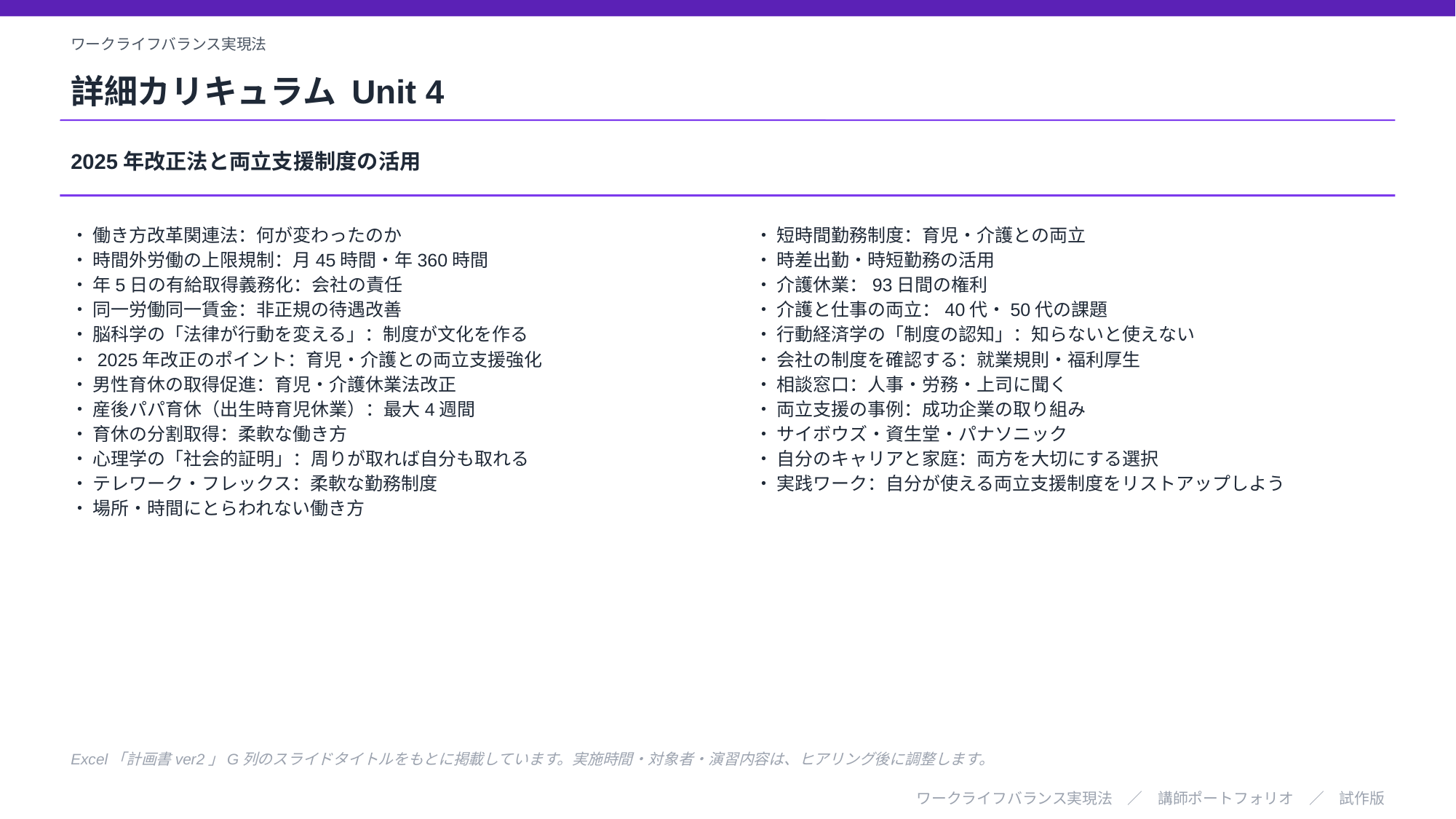

ワークライフバランス実現法
詳細カリキュラム Unit 4

2025年改正法と両立支援制度の活用

・ 働き方改革関連法：何が変わったのか
・ 時間外労働の上限規制：月45時間・年360時間
・ 年5日の有給取得義務化：会社の責任
・ 同一労働同一賃金：非正規の待遇改善
・ 脳科学の「法律が行動を変える」：制度が文化を作る
・ 2025年改正のポイント：育児・介護との両立支援強化
・ 男性育休の取得促進：育児・介護休業法改正
・ 産後パパ育休（出生時育児休業）：最大4週間
・ 育休の分割取得：柔軟な働き方
・ 心理学の「社会的証明」：周りが取れば自分も取れる
・ テレワーク・フレックス：柔軟な勤務制度
・ 場所・時間にとらわれない働き方
・ 短時間勤務制度：育児・介護との両立
・ 時差出勤・時短勤務の活用
・ 介護休業：93日間の権利
・ 介護と仕事の両立：40代・50代の課題
・ 行動経済学の「制度の認知」：知らないと使えない
・ 会社の制度を確認する：就業規則・福利厚生
・ 相談窓口：人事・労務・上司に聞く
・ 両立支援の事例：成功企業の取り組み
・ サイボウズ・資生堂・パナソニック
・ 自分のキャリアと家庭：両方を大切にする選択
・ 実践ワーク：自分が使える両立支援制度をリストアップしよう
Excel「計画書ver2」G列のスライドタイトルをもとに掲載しています。実施時間・対象者・演習内容は、ヒアリング後に調整します。
ワークライフバランス実現法　／　講師ポートフォリオ　／　試作版